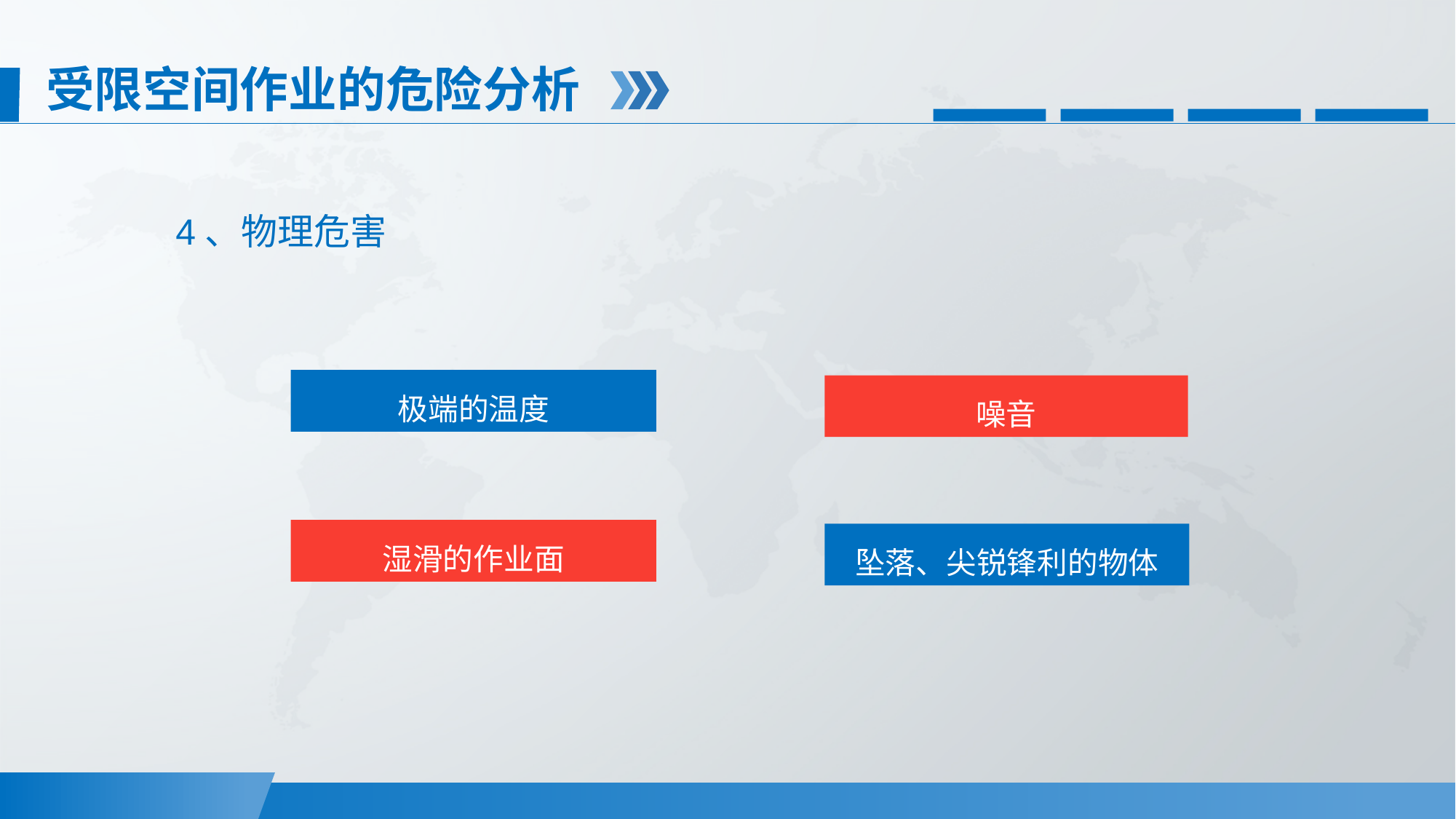

受限空间作业的危险分析

4、物理危害
极端的温度
噪音
湿滑的作业面
坠落、尖锐锋利的物体